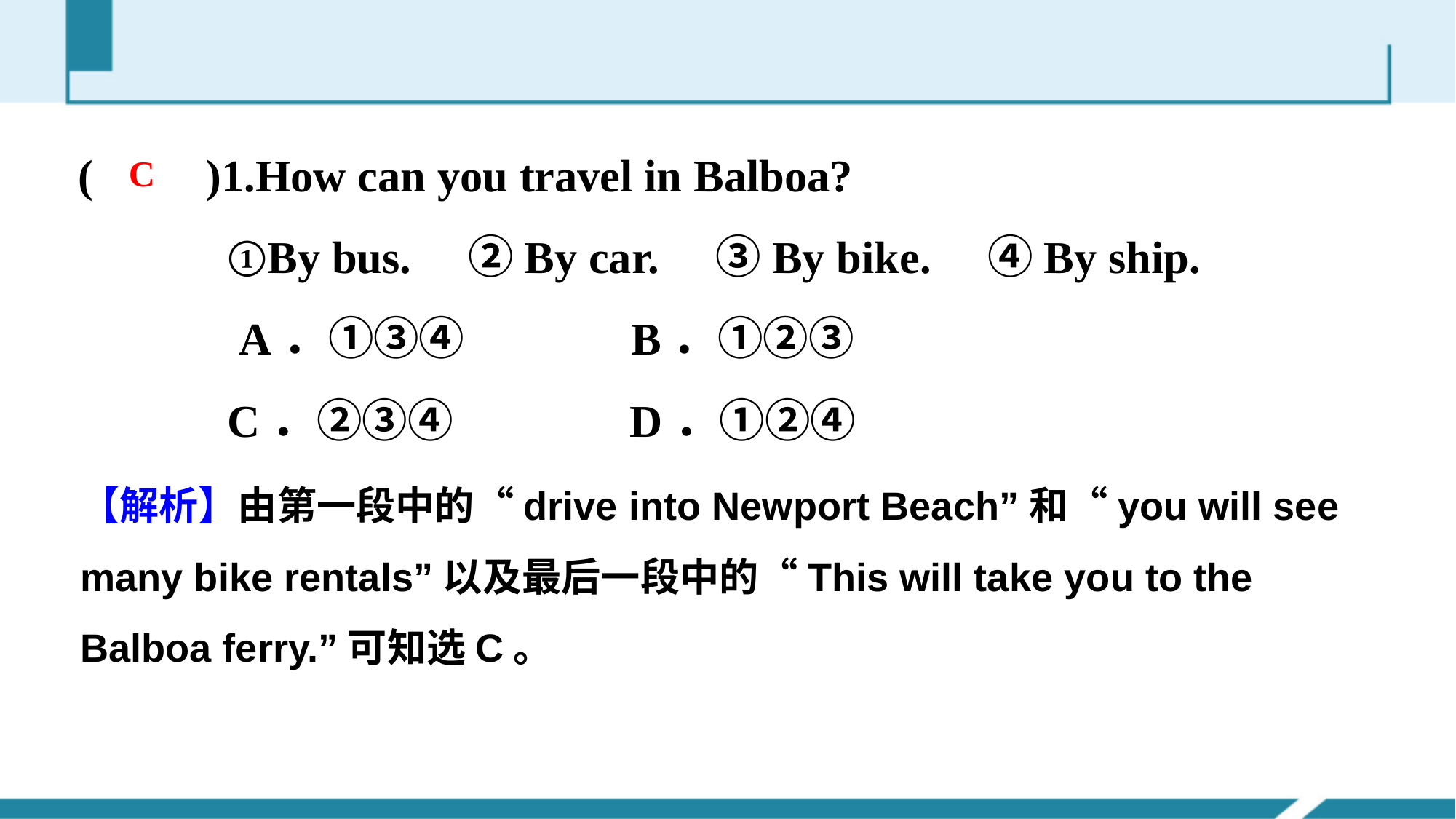

(　　)1.How can you travel in Balboa?
             ①By bus.　②By car.　③By bike.　④By ship.
              A．①③④               B．①②③
             C．②③④                D．①②④

C
【解析】由第一段中的“drive into Newport Beach”和“you will see many bike rentals”以及最后一段中的“This will take you to the Balboa ferry.”可知选C。